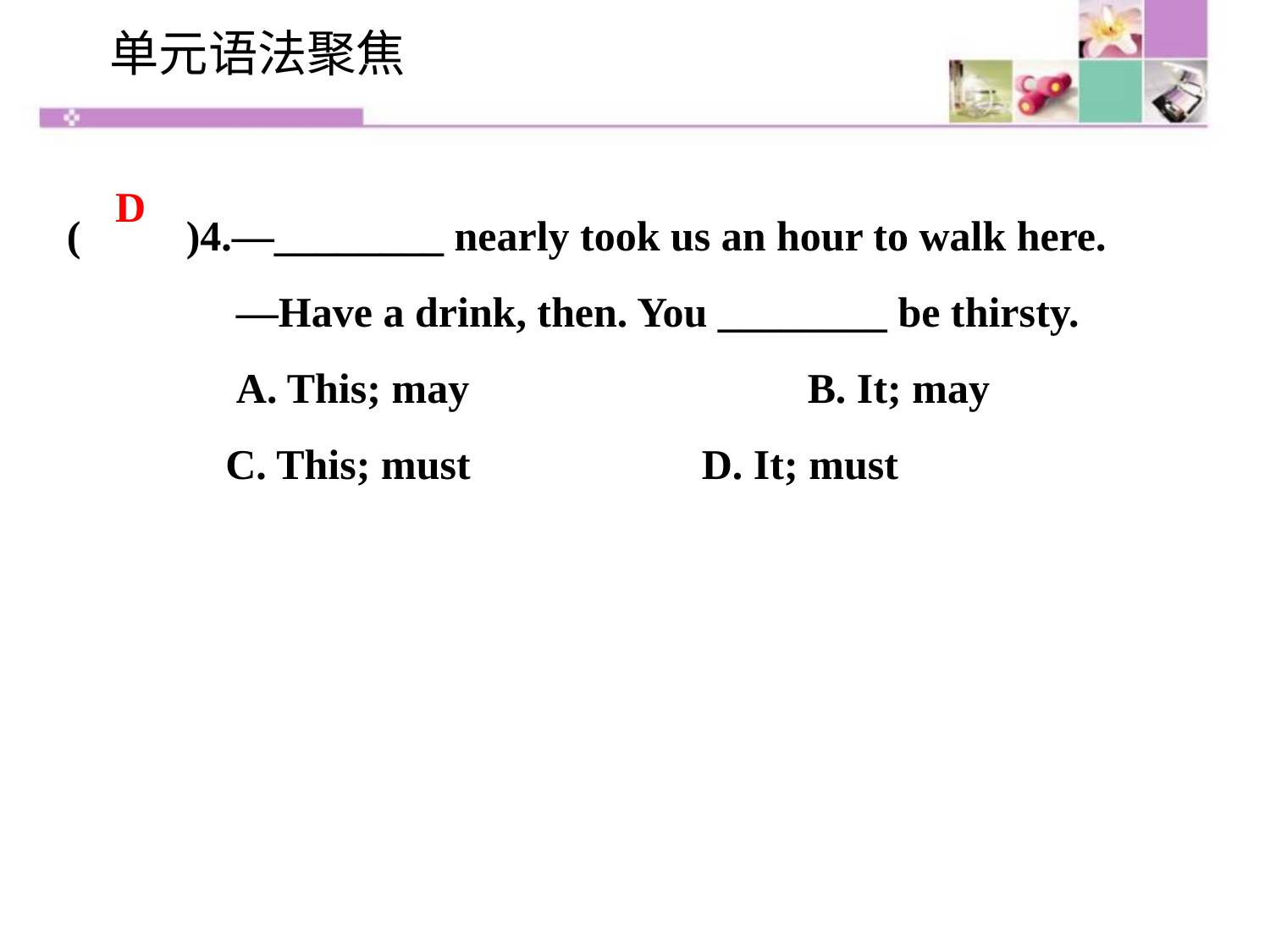

单元语法聚焦

D
(　　)4.—________ nearly took us an hour to walk here.
	    —Have a drink, then. You ________ be thirsty.
	    A. This; may  		          B. It; may
	   C. This; must   		D. It; must